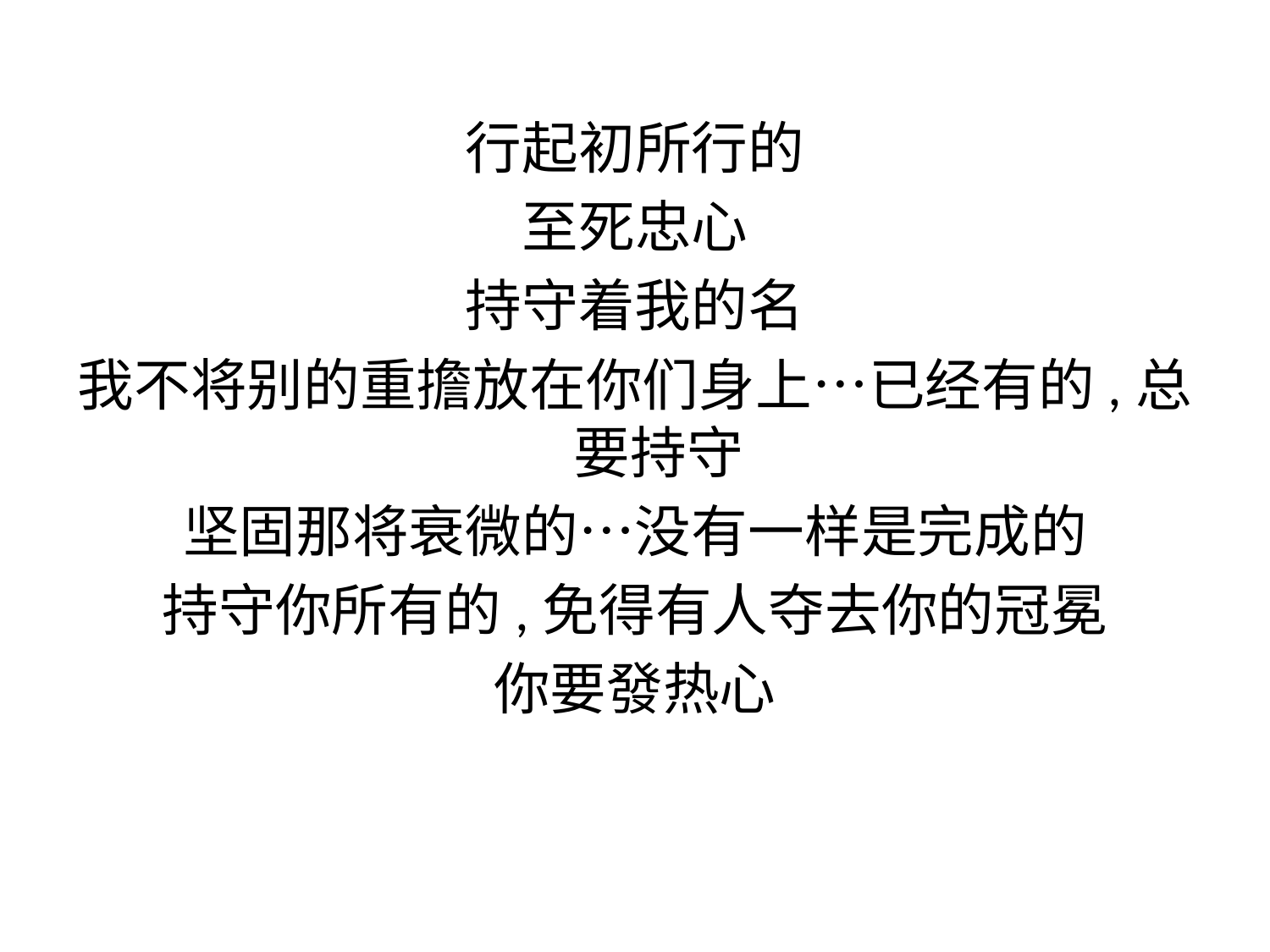

#
行起初所行的
至死忠心
持守着我的名
我不将别的重擔放在你们身上…已经有的,总要持守
坚固那将衰微的…没有一样是完成的
持守你所有的,免得有人夺去你的冠冕
你要發热心